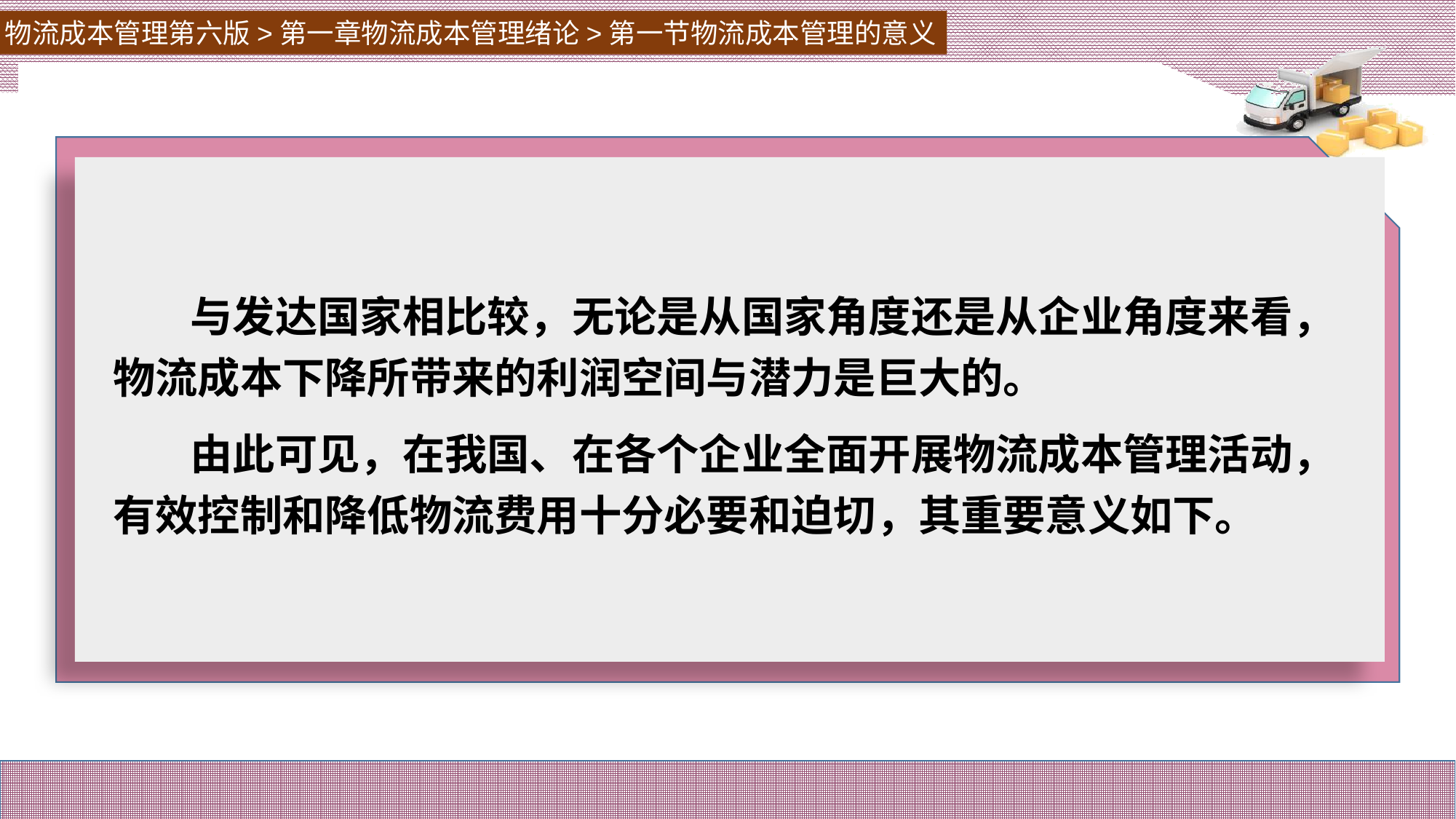

物流成本管理第六版>第一章物流成本管理绪论>第一节物流成本管理的意义
# 与发达国家相比较，无论是从国家角度还是从企业角度来看，物流成本下降所带来的利润空间与潜力是巨大的。
由此可见，在我国、在各个企业全面开展物流成本管理活动，有效控制和降低物流费用十分必要和迫切，其重要意义如下。